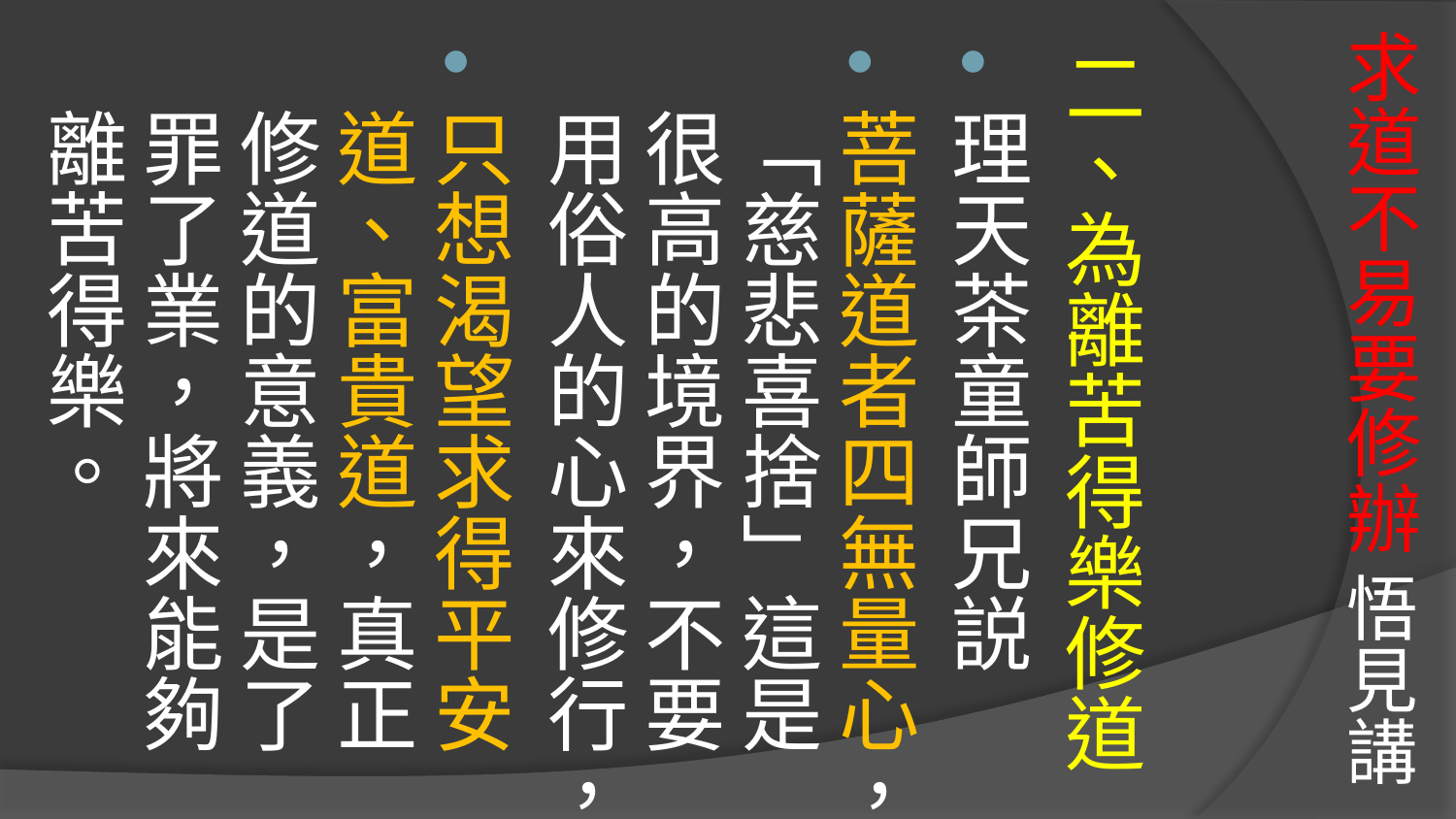

# 求道不易要修辦 悟見講
二、為離苦得樂修道
理天茶童師兄説
菩薩道者四無量心，「慈悲喜捨」這是很高的境界，不要用俗人的心來修行，
只想渴望求得平安道、富貴道，真正修道的意義，是了罪了業，將來能夠離苦得樂。